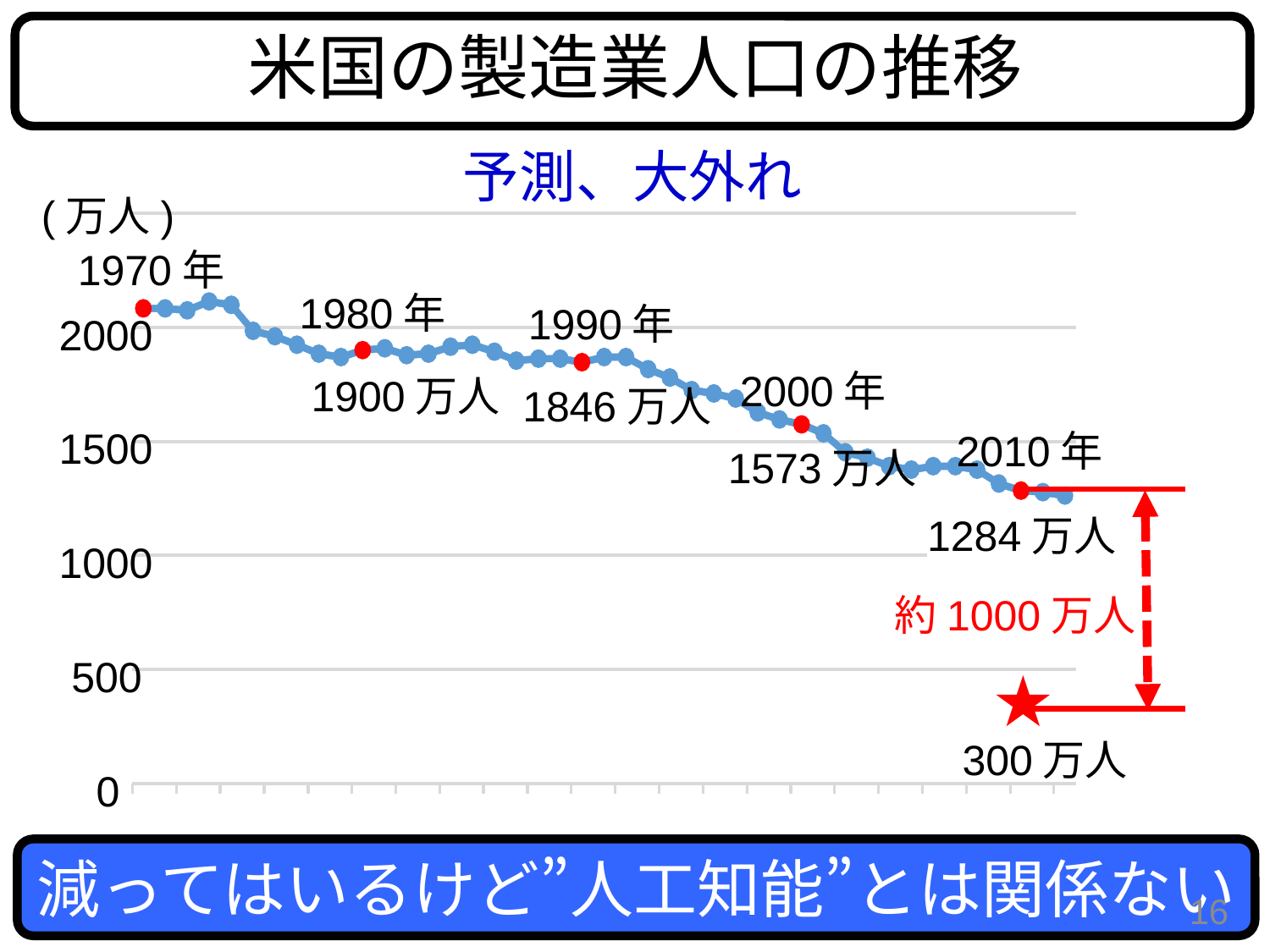

米国の製造業人口の推移
予測、大外れ
(万人)

1970年
1980年

1990年

2000

2000年
1900万人

1846万人

1500
2010年

1573万人

1284万人
1000
約1000万人
500
★
300万人
0

減ってはいるけど”人工知能”とは関係ない
16